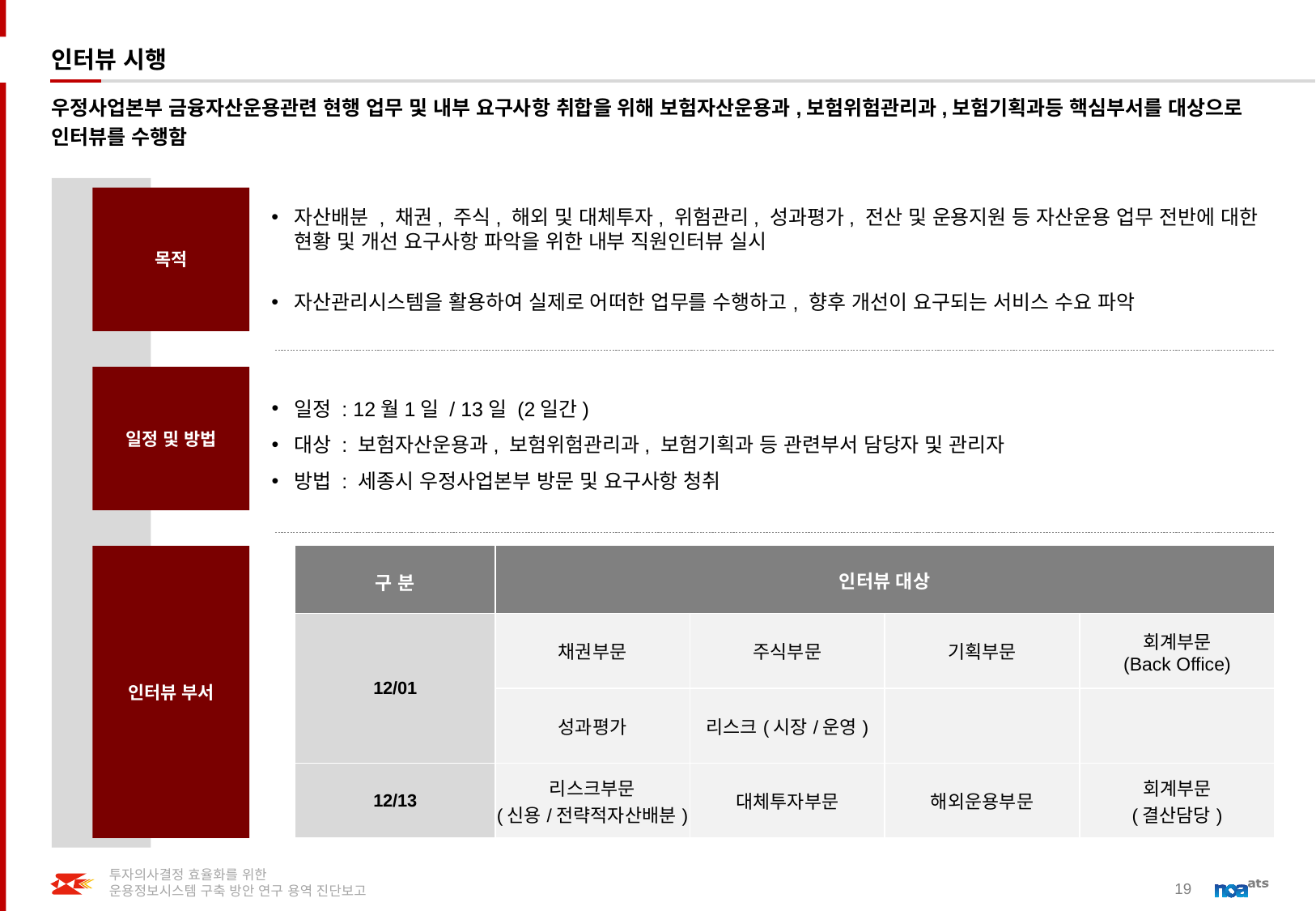

# 인터뷰 시행
우정사업본부 금융자산운용관련 현행 업무 및 내부 요구사항 취합을 위해 보험자산운용과,보험위험관리과,보험기획과등 핵심부서를 대상으로  인터뷰를 수행함

목적
자산배분 , 채권, 주식, 해외 및 대체투자, 위험관리, 성과평가, 전산 및 운용지원 등 자산운용 업무 전반에 대한 현황 및 개선 요구사항 파악을 위한 내부 직원인터뷰 실시

자산관리시스템을 활용하여 실제로 어떠한 업무를 수행하고, 향후 개선이 요구되는 서비스 수요 파악
일정 및 방법
일정 : 12월1일 / 13일 (2일간)
대상 : 보험자산운용과, 보험위험관리과, 보험기획과 등 관련부서 담당자 및 관리자
방법 : 세종시 우정사업본부 방문 및 요구사항 청취
인터뷰 부서
| 구 분 | 인터뷰 대상 |  |  |  |
| --- | --- | --- | --- | --- |
| 12/01 | 채권부문 | 주식부문 | 기획부문 | 회계부문 (Back Office) |
|  | 성과평가 | 리스크(시장/운영) |  |  |
| 12/13 | 리스크부문 (신용/전략적자산배분) | 대체투자부문 | 해외운용부문 | 회계부문 (결산담당) |